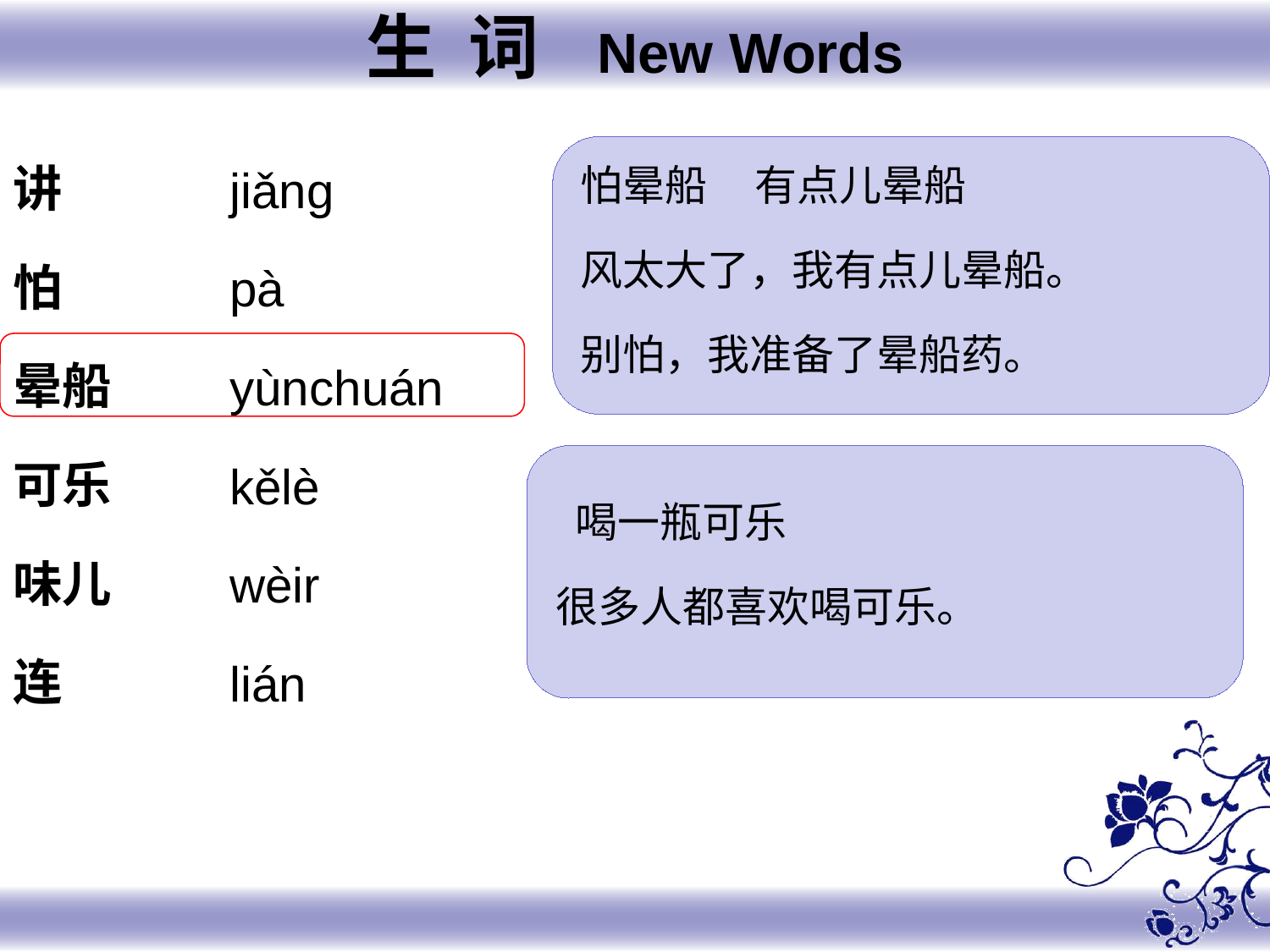

生  词   New Words
讲
怕
晕船
可乐
味儿
连
jiǎng
pà
yùnchuán
kělè
wèir
lián

怕晕船     有点儿晕船
风太大了，我有点儿晕船。
别怕，我准备了晕船药。

 喝一瓶可乐
很多人都喜欢喝可乐。